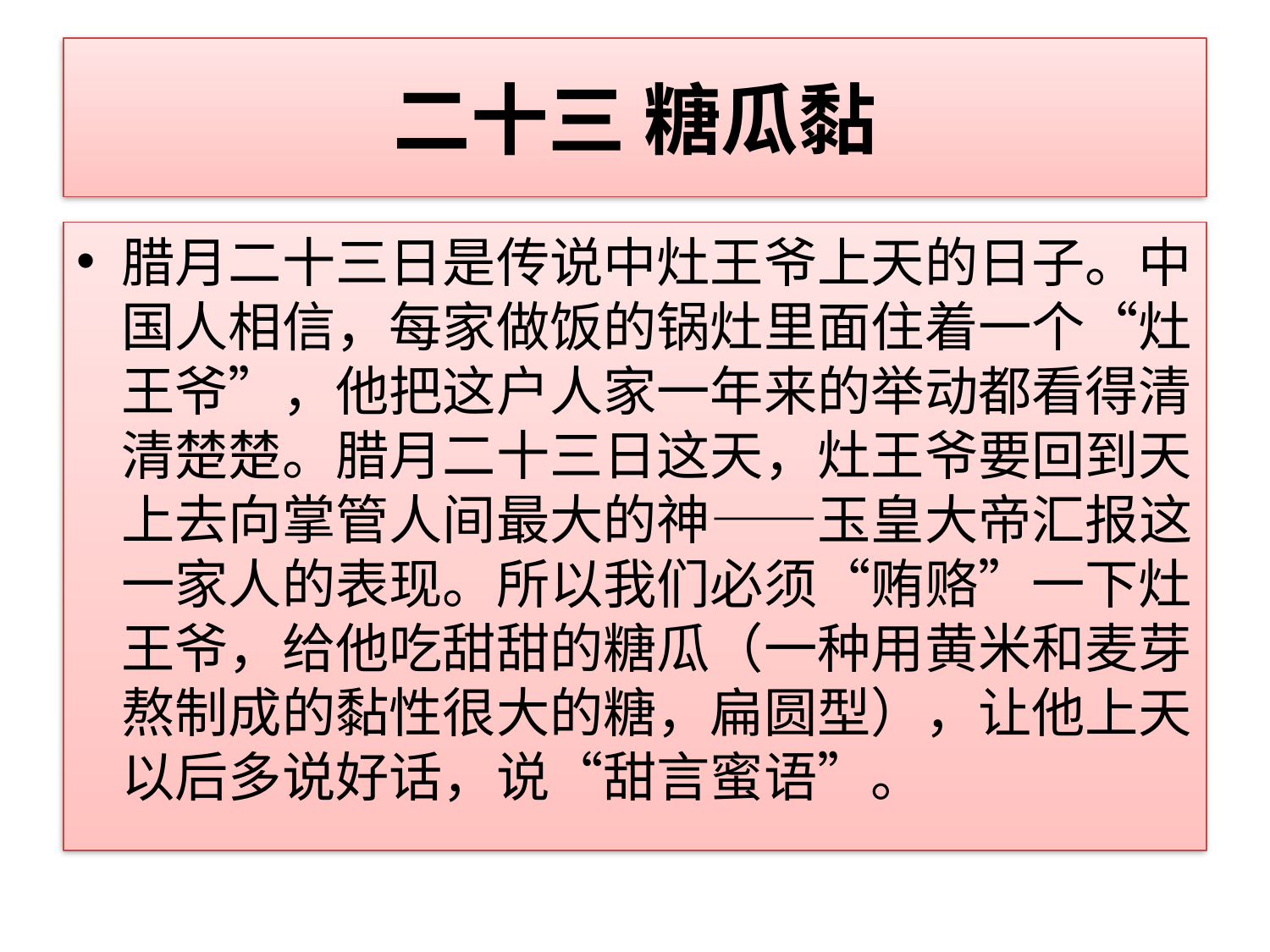

# 二十三 糖瓜黏
腊月二十三日是传说中灶王爷上天的日子。中国人相信，每家做饭的锅灶里面住着一个“灶王爷”，他把这户人家一年来的举动都看得清清楚楚。腊月二十三日这天，灶王爷要回到天上去向掌管人间最大的神——玉皇大帝汇报这一家人的表现。所以我们必须“贿赂”一下灶王爷，给他吃甜甜的糖瓜（一种用黄米和麦芽熬制成的黏性很大的糖，扁圆型），让他上天以后多说好话，说“甜言蜜语”。